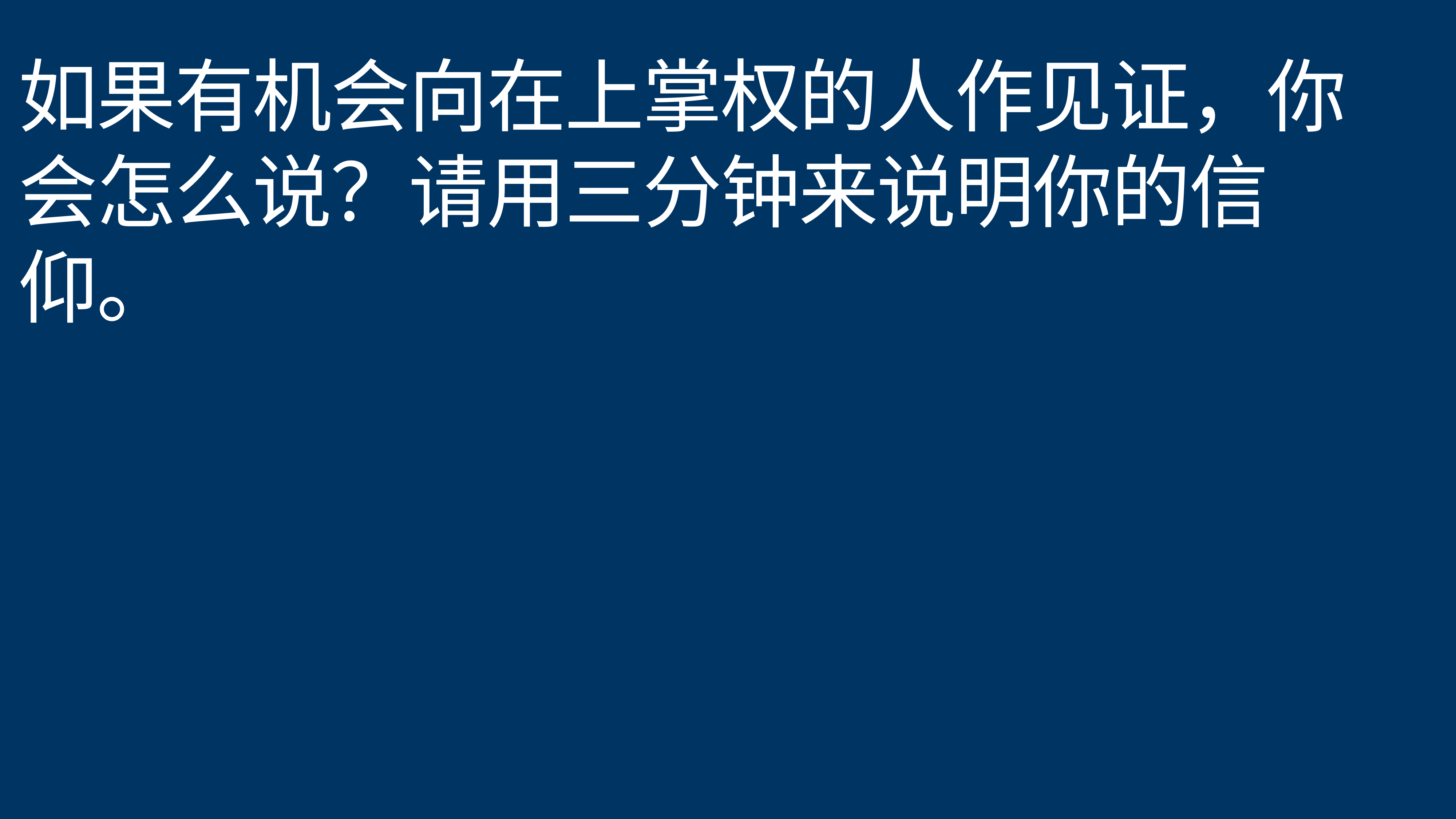

# 如果有机会向在上掌权的人作见证，你会怎么说？请用三分钟来说明你的信仰。